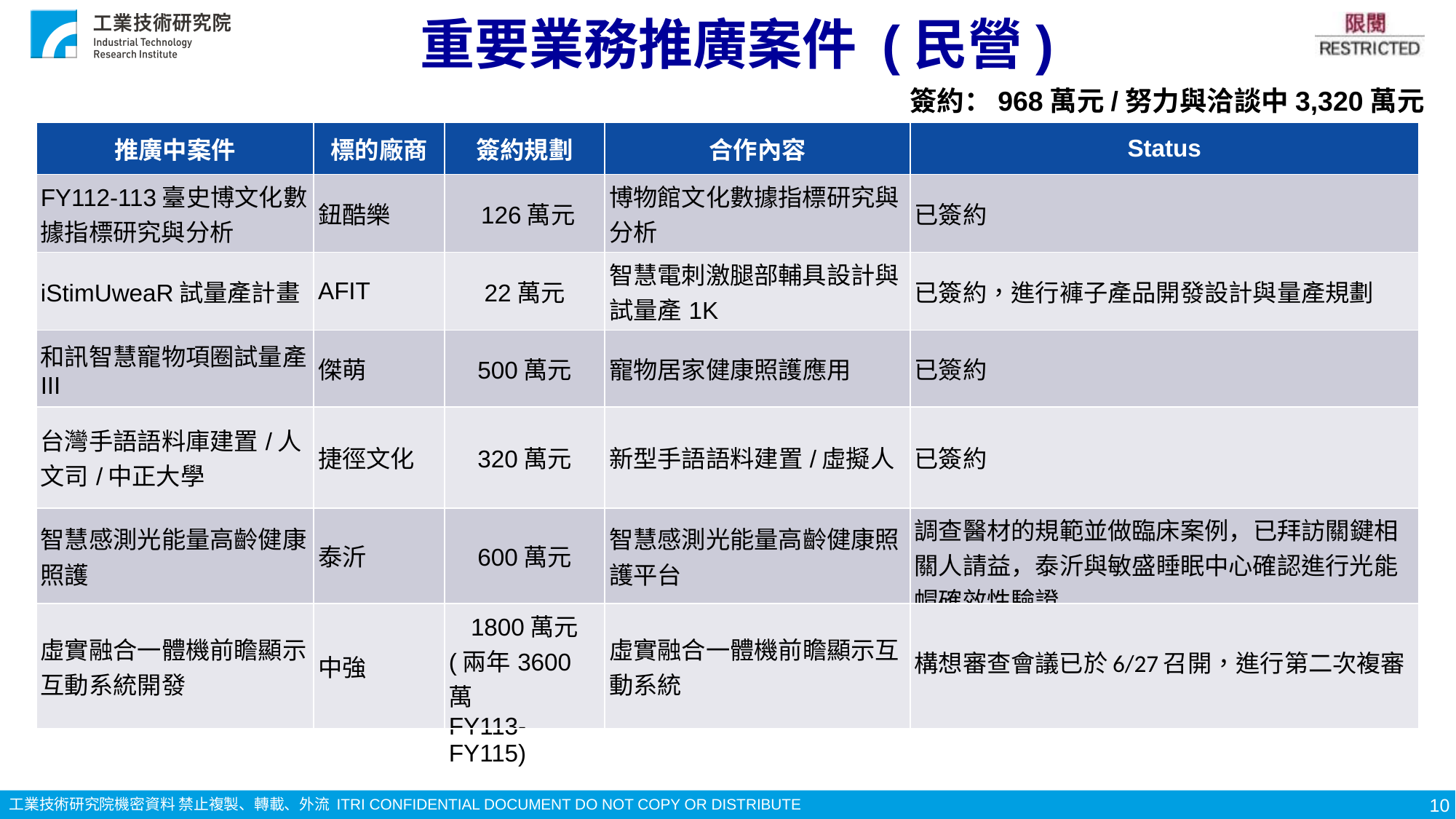

# 重要業務推廣案件 (民營)
簽約：968萬元/努力與洽談中3,320萬元
| 推廣中案件 | 標的廠商 | 簽約規劃 | 合作內容 | Status |
| --- | --- | --- | --- | --- |
| FY112-113臺史博文化數據指標研究與分析 | 鈕酷樂 | 126萬元 | 博物館文化數據指標研究與分析 | 已簽約 |
| iStimUweaR試量產計畫 | AFIT | 22萬元 | 智慧電刺激腿部輔具設計與試量產1K | 已簽約，進行褲子產品開發設計與量產規劃 |
| 和訊智慧寵物項圈試量產III | 傑萌 | 500萬元 | 寵物居家健康照護應用 | 已簽約 |
| 台灣手語語料庫建置/人文司/中正大學 | 捷徑文化 | 320萬元 | 新型手語語料建置/虛擬人 | 已簽約 |
| 智慧感測光能量高齡健康照護 | 泰沂 | 600萬元 | 智慧感測光能量高齡健康照護平台 | 調查醫材的規範並做臨床案例，已拜訪關鍵相關人請益，泰沂與敏盛睡眠中心確認進行光能帽確效性驗證 |
| 虛實融合一體機前瞻顯示互動系統開發 | 中強 | 1800萬元 (兩年3600萬 FY113-FY115) | 虛實融合一體機前瞻顯示互動系統 | 構想審查會議已於6/27召開，進行第二次複審 |
10